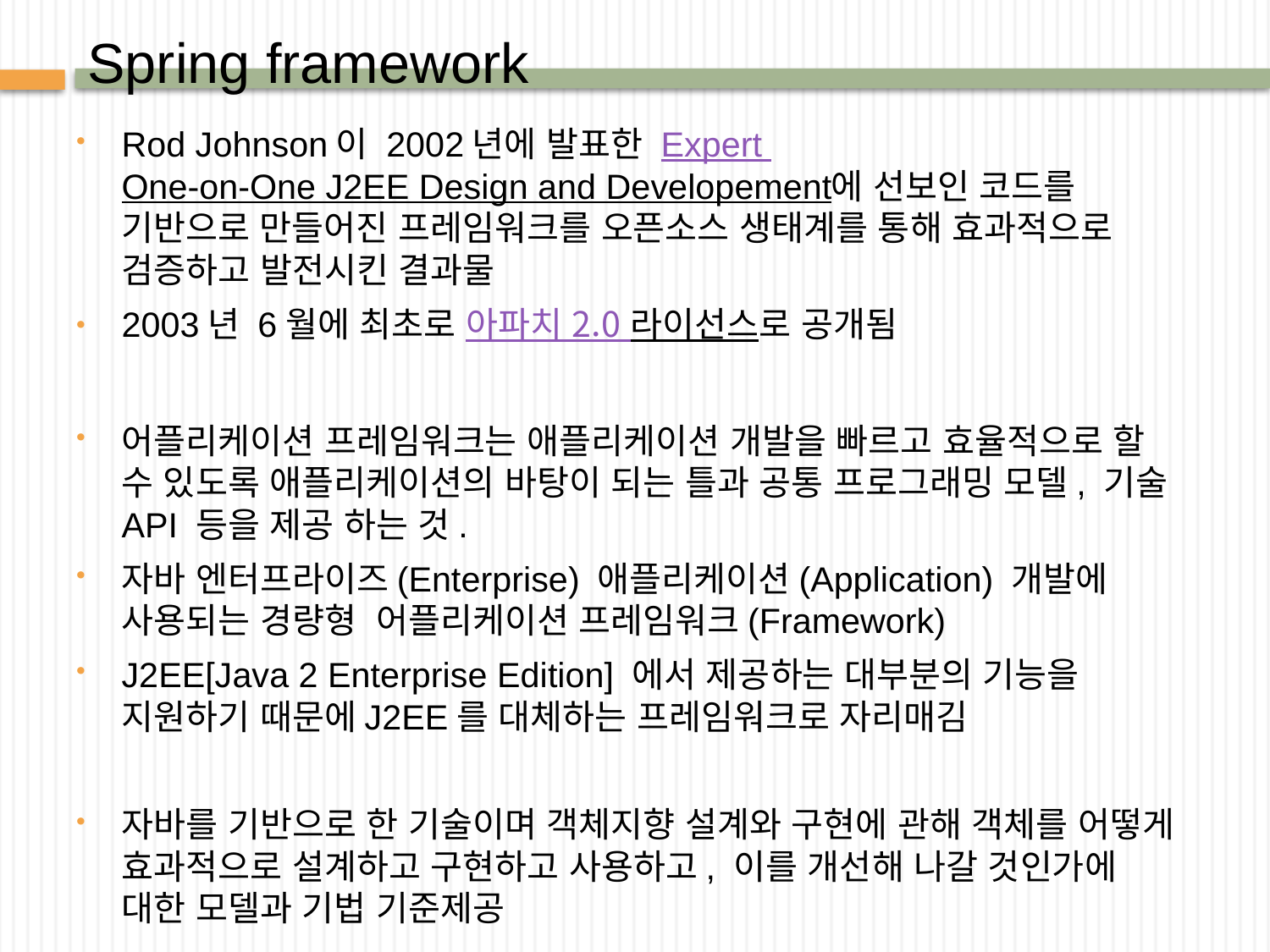

# Spring framework
Rod Johnson이 2002년에 발표한 Expert One-on-One J2EE Design and Developement에 선보인 코드를 기반으로 만들어진 프레임워크를 오픈소스 생태계를 통해 효과적으로 검증하고 발전시킨 결과물
2003년 6월에 최초로 아파치 2.0 라이선스로 공개됨

어플리케이션 프레임워크는 애플리케이션 개발을 빠르고 효율적으로 할 수 있도록 애플리케이션의 바탕이 되는 틀과 공통 프로그래밍 모델, 기술 API 등을 제공 하는 것.
자바 엔터프라이즈(Enterprise) 애플리케이션(Application) 개발에 사용되는 경량형  어플리케이션 프레임워크(Framework)
J2EE[Java 2 Enterprise Edition] 에서 제공하는 대부분의 기능을 지원하기 때문에J2EE를 대체하는 프레임워크로 자리매김

자바를 기반으로 한 기술이며 객체지향 설계와 구현에 관해 객체를 어떻게 효과적으로 설계하고 구현하고 사용하고, 이를 개선해 나갈 것인가에 대한 모델과 기법 기준제공